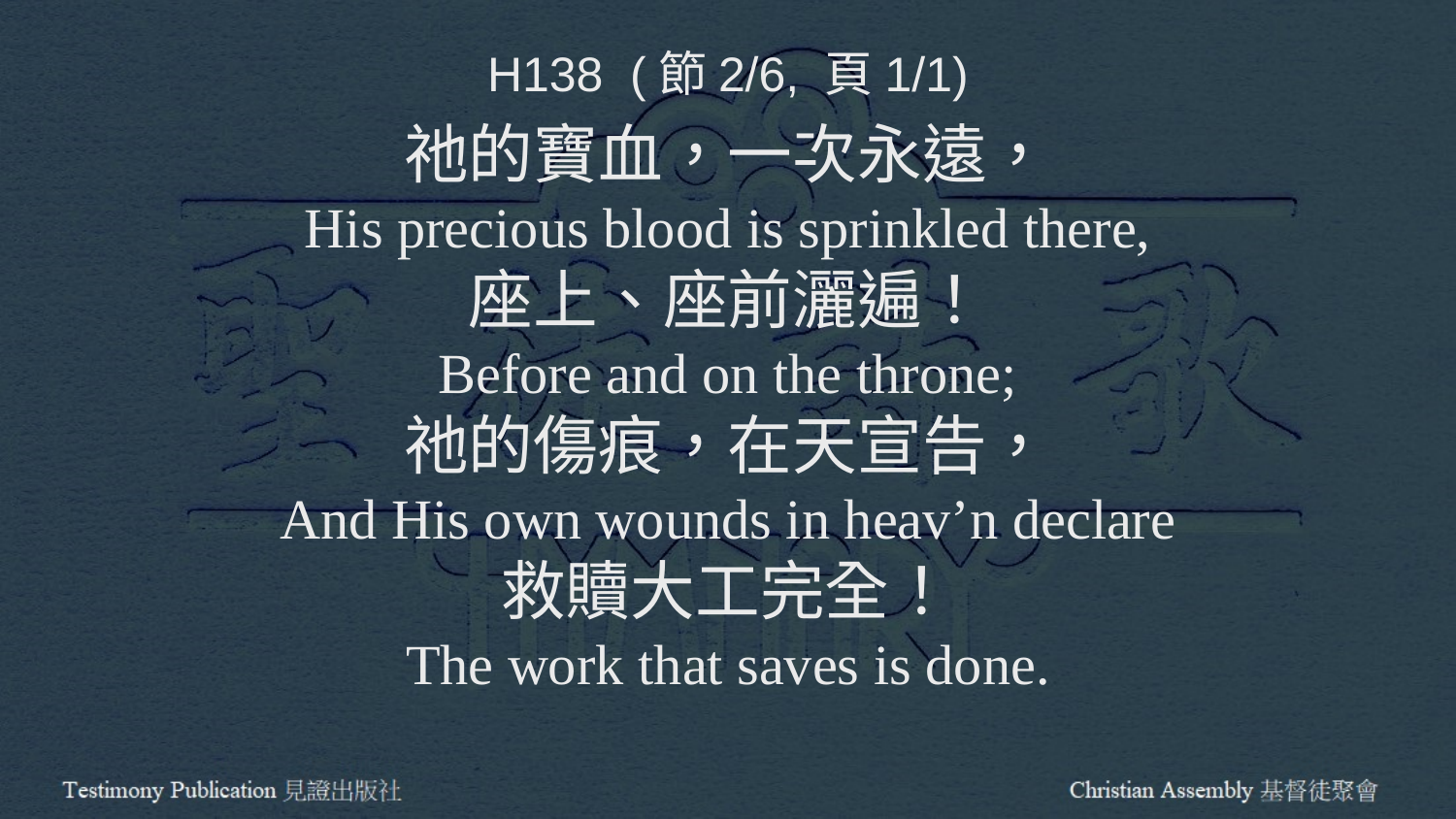

H138  (節2/6, 頁1/1)
祂的寶血，一次永遠，
His precious blood is sprinkled there,
座上、座前灑遍！
Before and on the throne;
祂的傷痕，在天宣告，
And His own wounds in heav’n declare
救贖大工完全！
The work that saves is done.